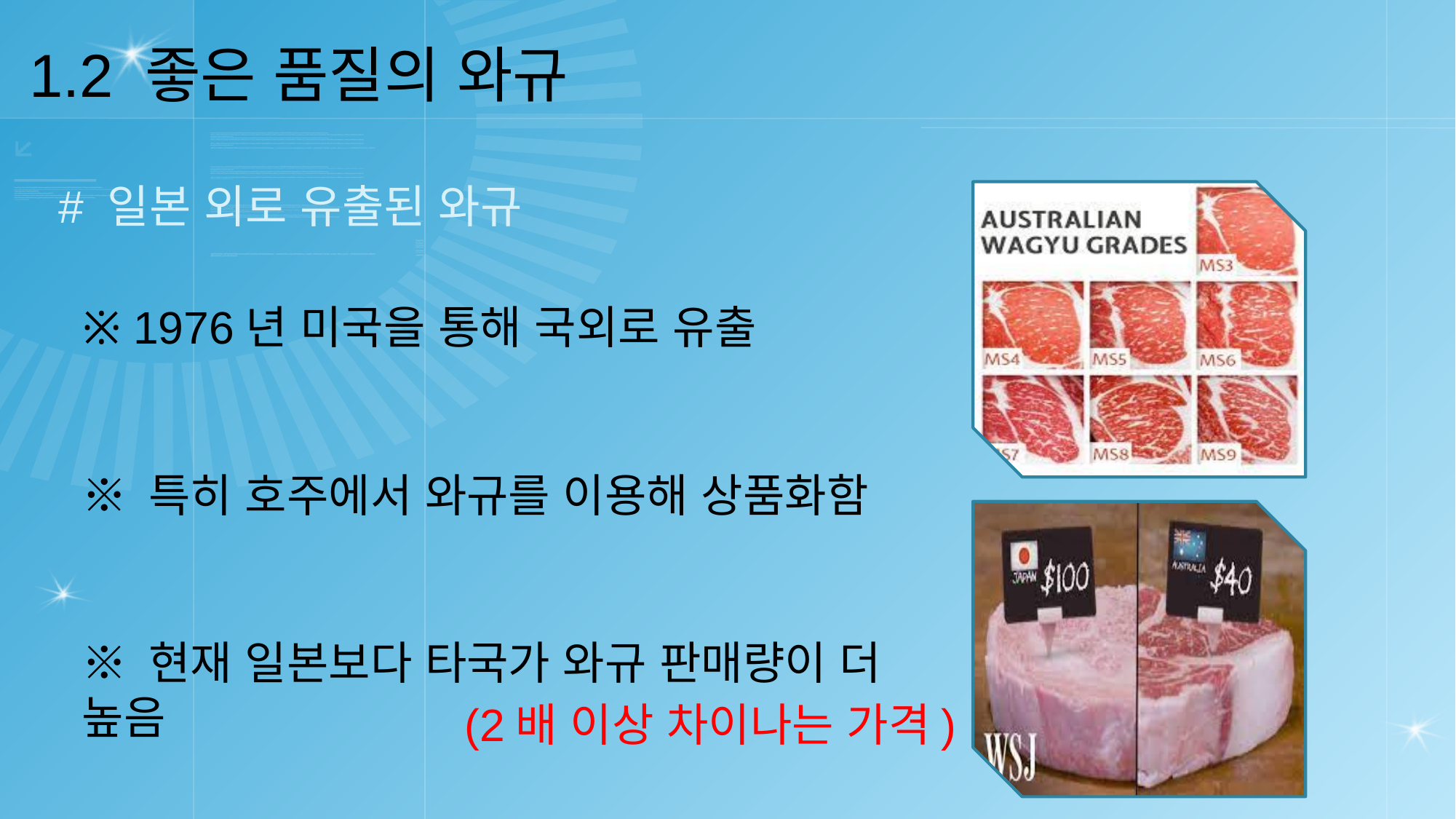

1.2 좋은 품질의 와규
# 일본 외로 유출된 와규

※ 1976년 미국을 통해 국외로 유출
※ 특히 호주에서 와규를 이용해 상품화함

※ 현재 일본보다 타국가 와규 판매량이 더 높음
(2배 이상 차이나는 가격)